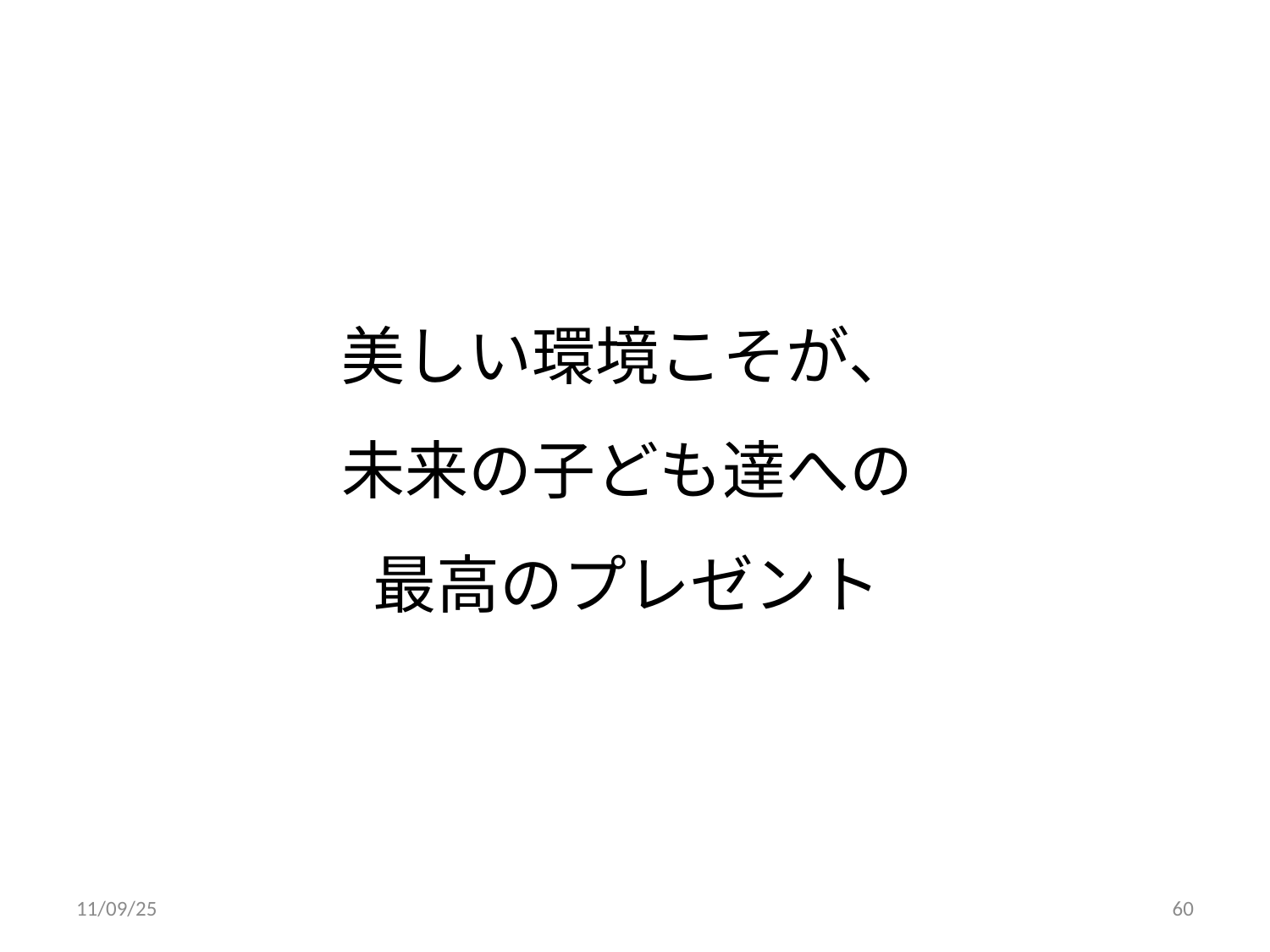

最後に
# 美しい環境こそが、 未来の子ども達への 最高のプレゼント
11/09/25
60